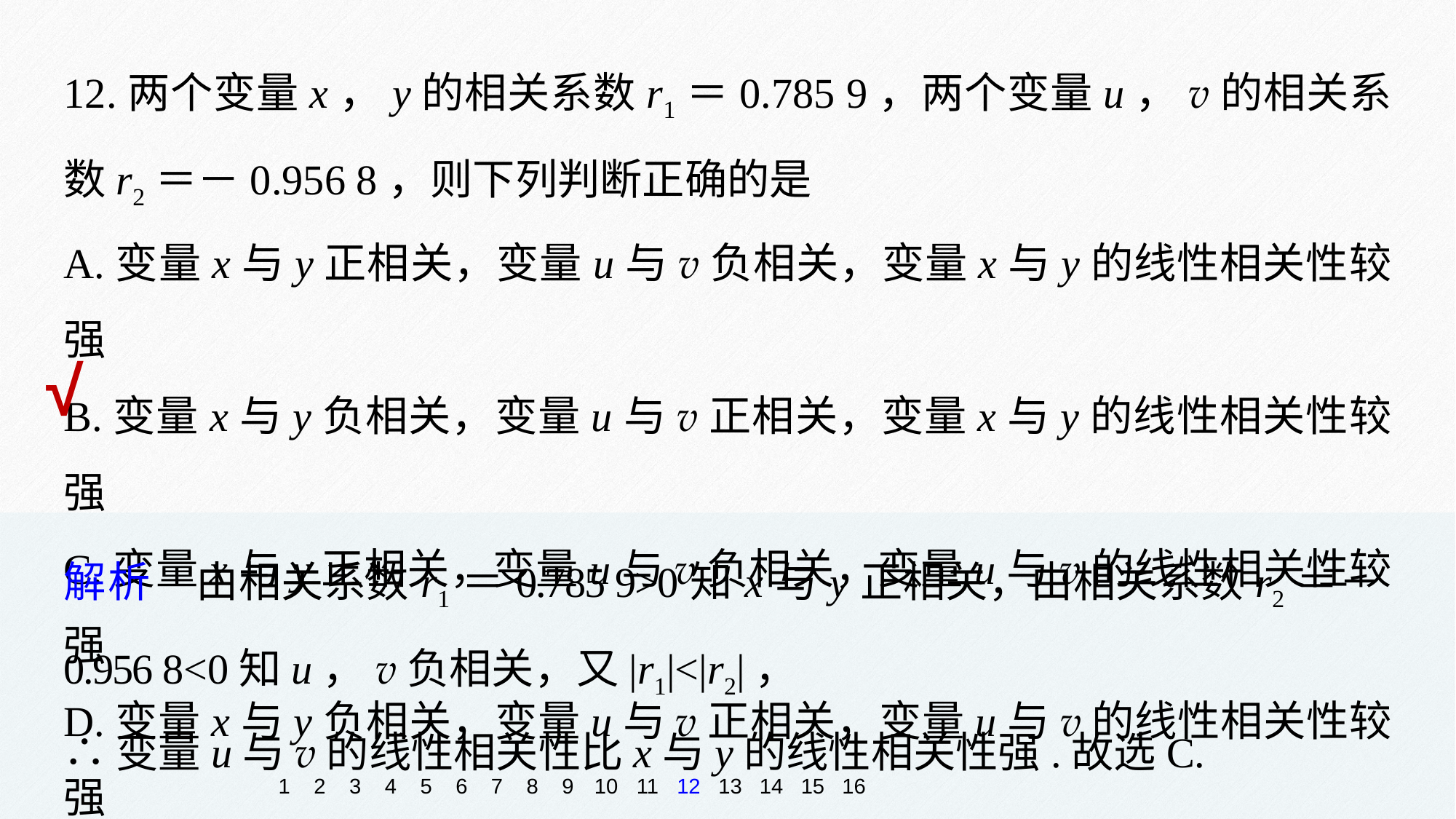

12.两个变量x，y的相关系数r1＝0.785 9，两个变量u，v的相关系数r2＝－0.956 8，则下列判断正确的是
A.变量x与y正相关，变量u与v负相关，变量x与y的线性相关性较强
B.变量x与y负相关，变量u与v正相关，变量x与y的线性相关性较强
C.变量x与y正相关，变量u与v负相关，变量u与v的线性相关性较强
D.变量x与y负相关，变量u与v正相关，变量u与v的线性相关性较强
√
解析　由相关系数r1＝0.785 9>0知x与y正相关，由相关系数r2＝－0.956 8<0知u，v负相关，又|r1|<|r2|，
∴变量u与v的线性相关性比x与y的线性相关性强.故选C.
1
2
3
4
5
6
7
8
9
10
11
12
13
14
15
16